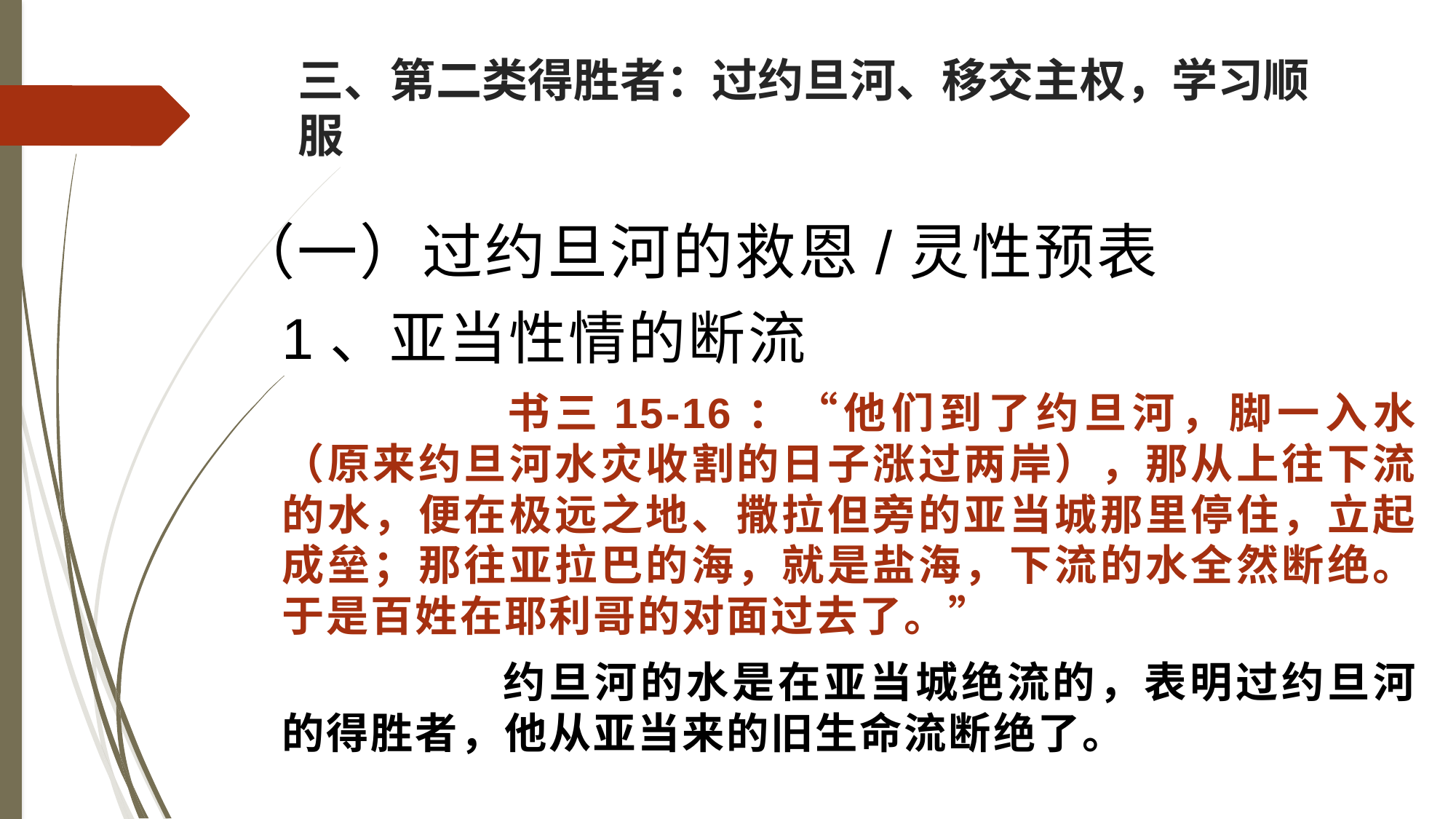

# 三、第二类得胜者：过约旦河、移交主权，学习顺服
（一）过约旦河的救恩/灵性预表
1、亚当性情的断流
		书三15-16：“他们到了约旦河，脚一入水（原来约旦河水灾收割的日子涨过两岸），那从上往下流的水，便在极远之地、撒拉但旁的亚当城那里停住，立起成垒；那往亚拉巴的海，就是盐海，下流的水全然断绝。于是百姓在耶利哥的对面过去了。”
		约旦河的水是在亚当城绝流的，表明过约旦河的得胜者，他从亚当来的旧生命流断绝了。